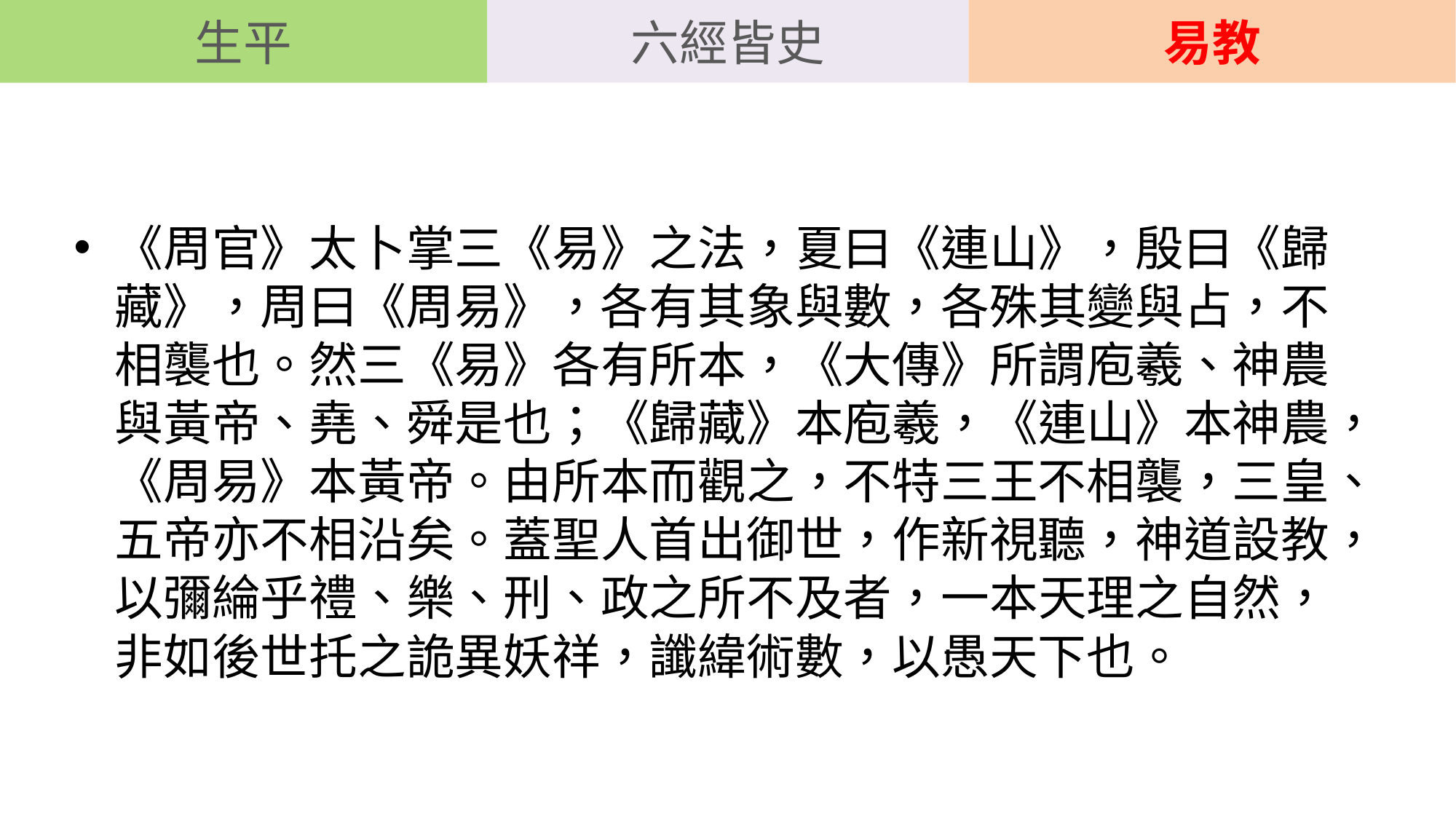

生平
六經皆史
易教
《周官》太卜掌三《易》之法，夏曰《連山》，殷曰《歸藏》，周曰《周易》，各有其象與數，各殊其變與占，不相襲也。然三《易》各有所本，《大傳》所謂庖羲、神農與黃帝、堯、舜是也；《歸藏》本庖羲，《連山》本神農，《周易》本黃帝。由所本而觀之，不特三王不相襲，三皇、五帝亦不相沿矣。蓋聖人首出御世，作新視聽，神道設教，以彌綸乎禮、樂、刑、政之所不及者，一本天理之自然，非如後世托之詭異妖祥，讖緯術數，以愚天下也。